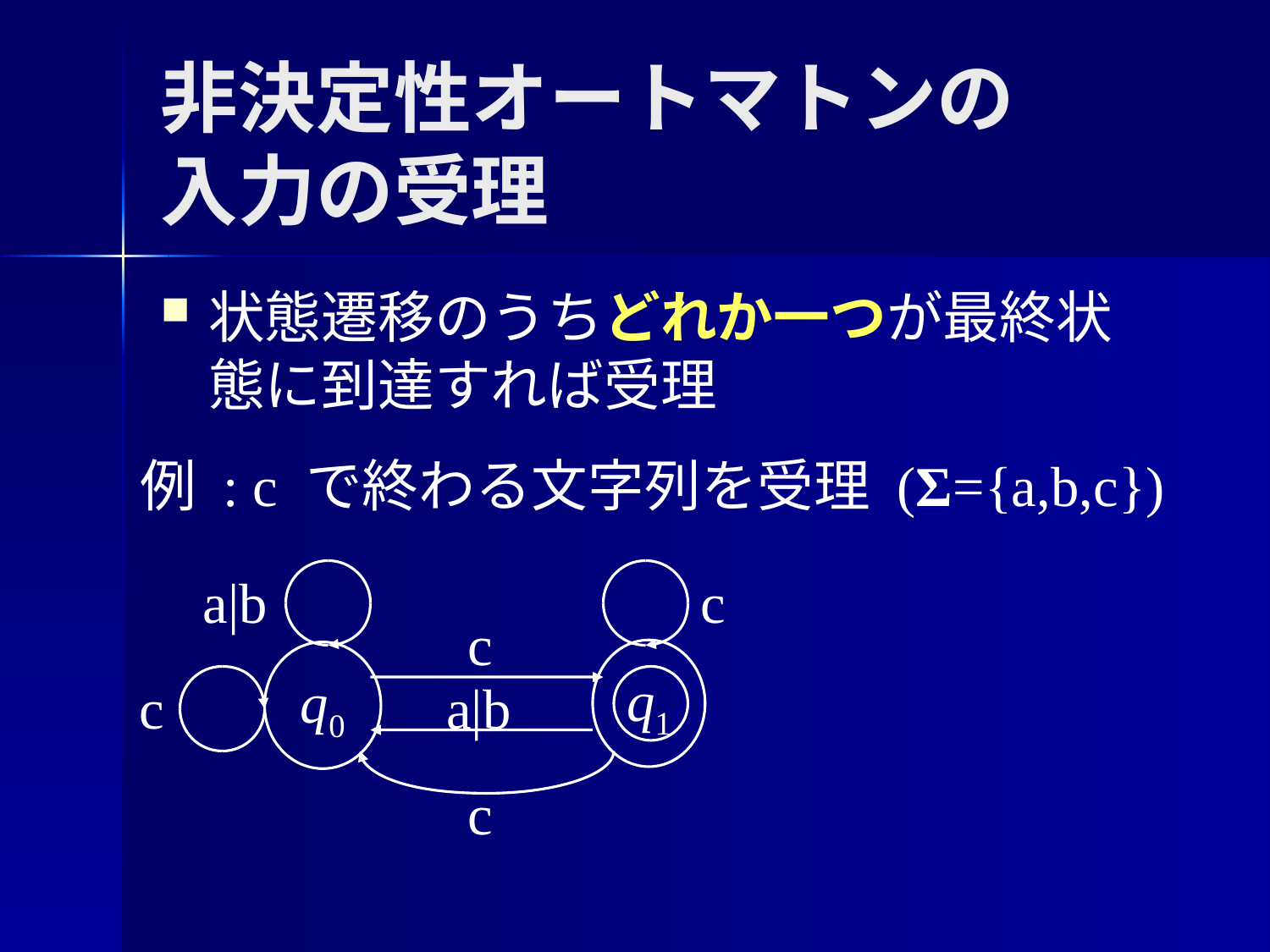

# 非決定性オートマトンの 入力の受理
状態遷移のうちどれか一つが最終状態に到達すれば受理
例 : c で終わる文字列を受理 (Σ={a,b,c})
a|b

c
c

q1

q0
c

a|b

c